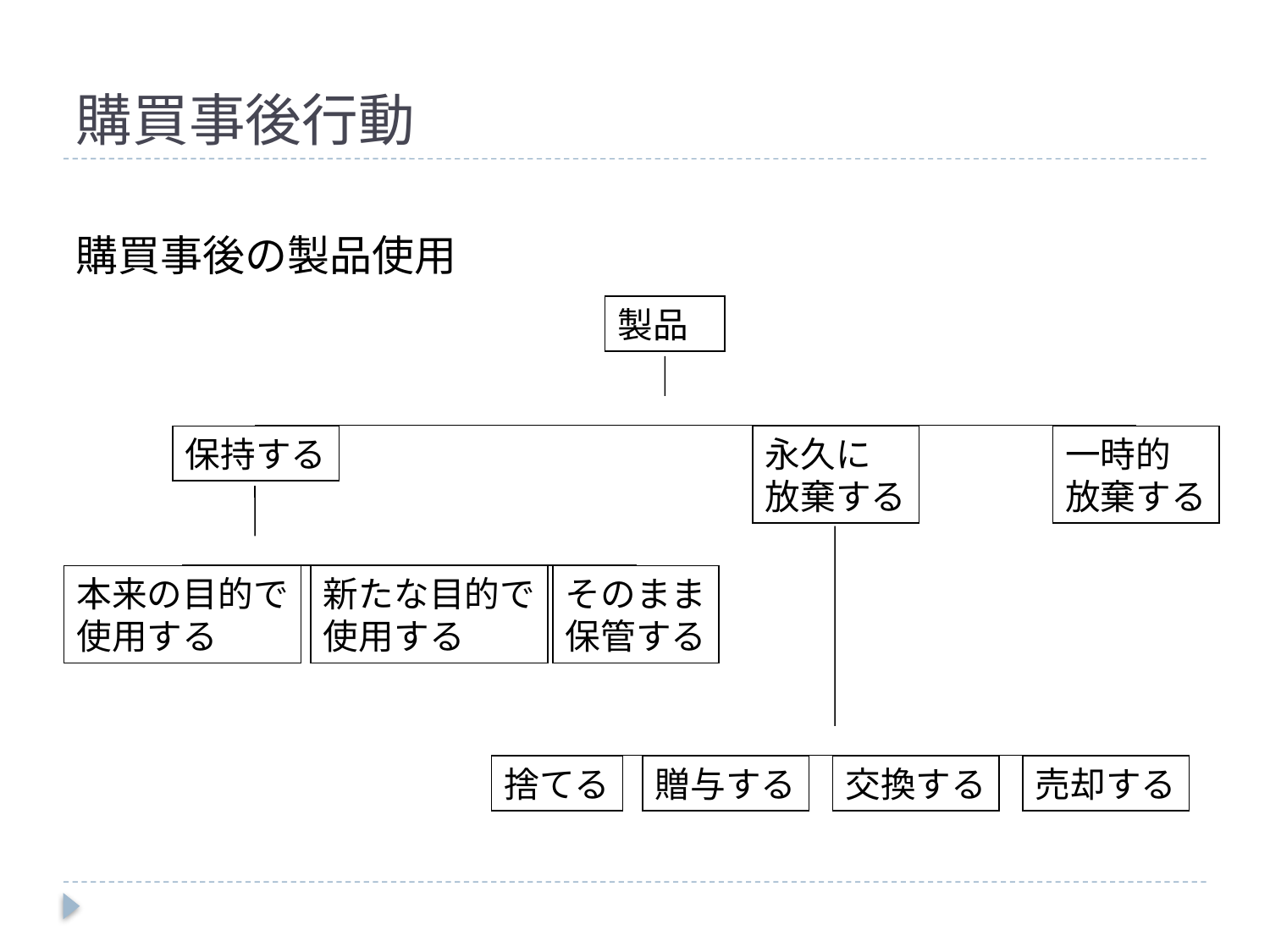

# 購買事後行動
購買事後の製品使用
製品

保持する
永久に
放棄する
一時的
放棄する

本来の目的で
使用する
新たな目的で
使用する
そのまま
保管する
捨てる
贈与する
交換する
売却する